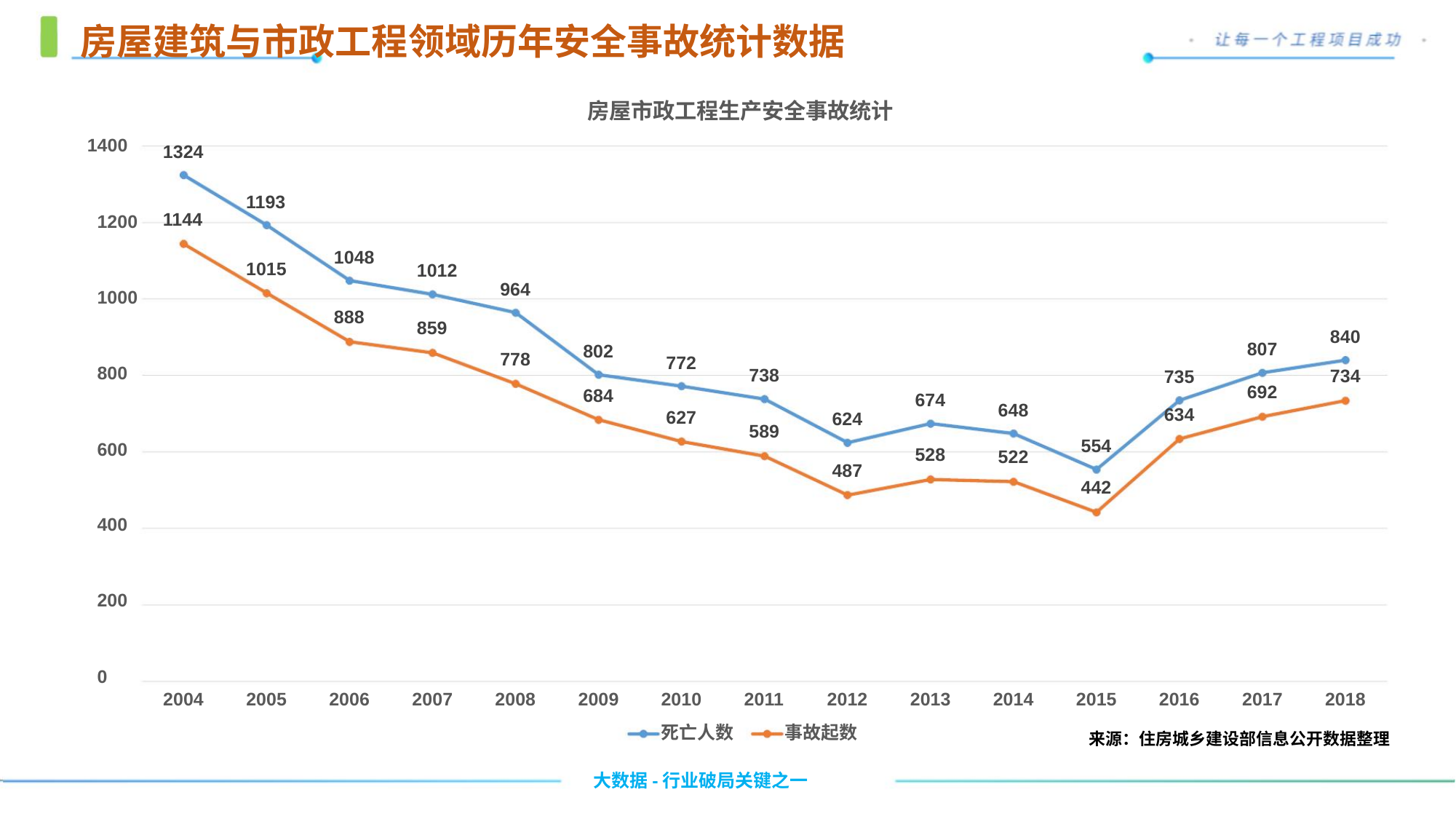

房屋建筑与市政工程领域历年安全事故统计数据
房屋市政工程生产安全事故统计
1400
1324
1144
1193
1015
1200
1000
800
600
400
200
0
1048
888
1012
859
964
778
840
734
807
692
802
684
772
627
738
589
735
634
674
528
648
522
624
487
554
442
2004
2005
2006
2007
2008
2009
2010
2011
2012
2013
2014
2015
2016
2017
2018
死亡人数
事故起数
来源：住房城乡建设部信息公开数据整理
大数据-行业破局关键之一